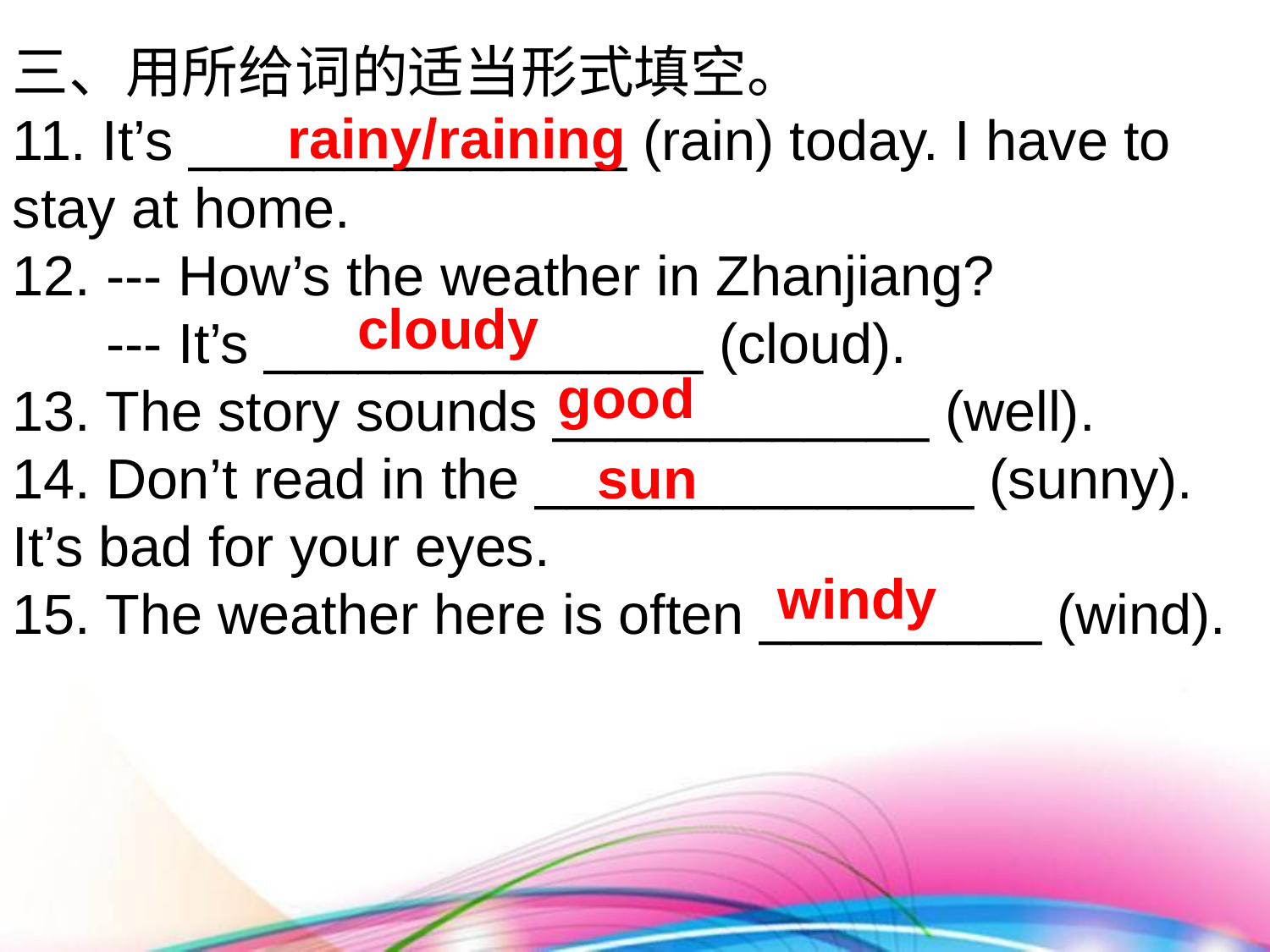

三、用所给词的适当形式填空。
11. It’s ______________ (rain) today. I have to stay at home.
12. --- How’s the weather in Zhanjiang?
      --- It’s ______________ (cloud).
13. The story sounds ____________ (well).
14. Don’t read in the ______________ (sunny). It’s bad for your eyes.
15. The weather here is often _________ (wind).
rainy/raining
cloudy
good
sun
windy